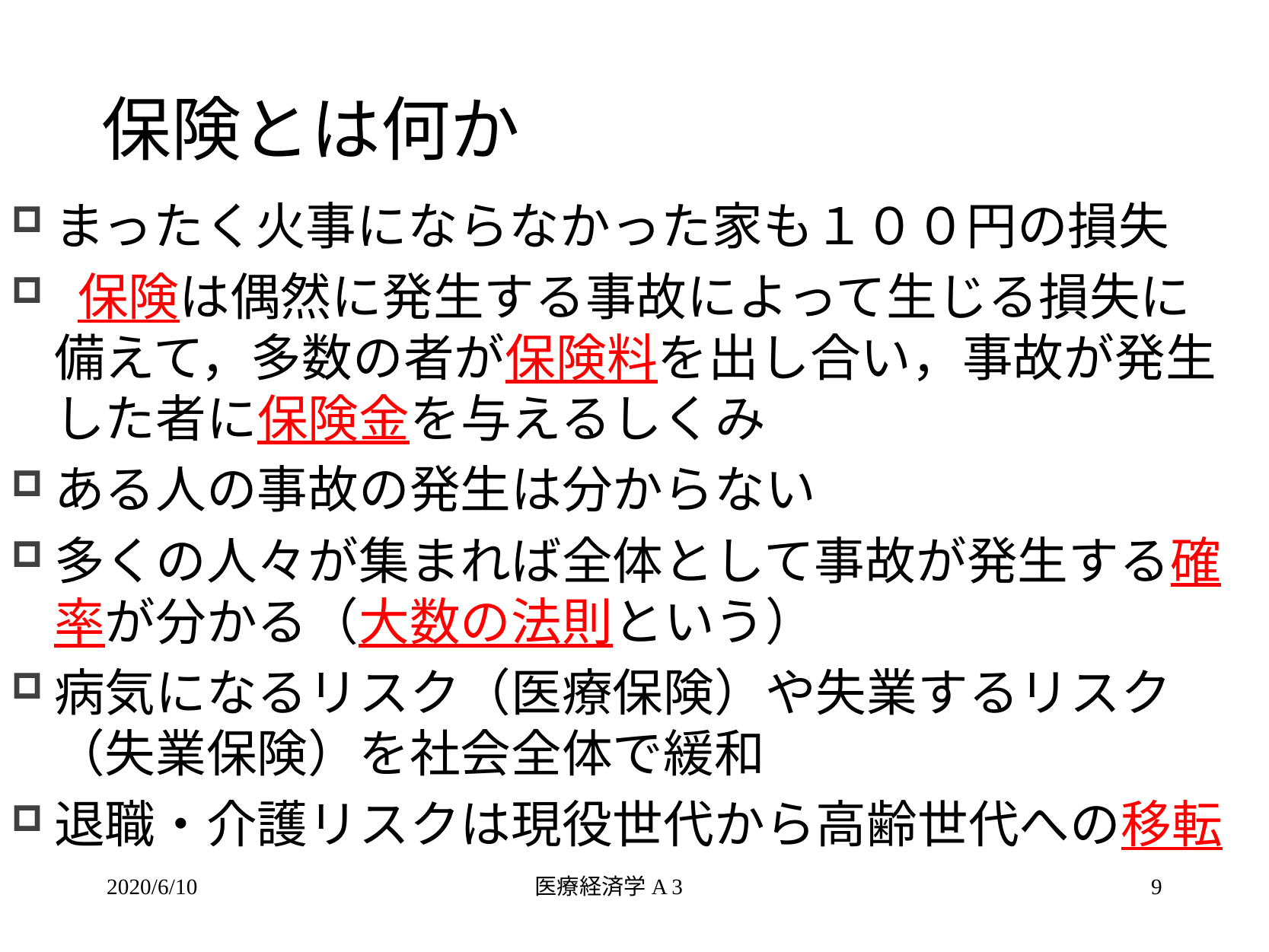

# 保険とは何か
まったく火事にならなかった家も１００円の損失
 保険は偶然に発生する事故によって生じる損失に備えて，多数の者が保険料を出し合い，事故が発生した者に保険金を与えるしくみ
ある人の事故の発生は分からない
多くの人々が集まれば全体として事故が発生する確率が分かる（大数の法則という）
病気になるリスク（医療保険）や失業するリスク（失業保険）を社会全体で緩和
退職・介護リスクは現役世代から高齢世代への移転

2020/6/10
医療経済学A 3
9